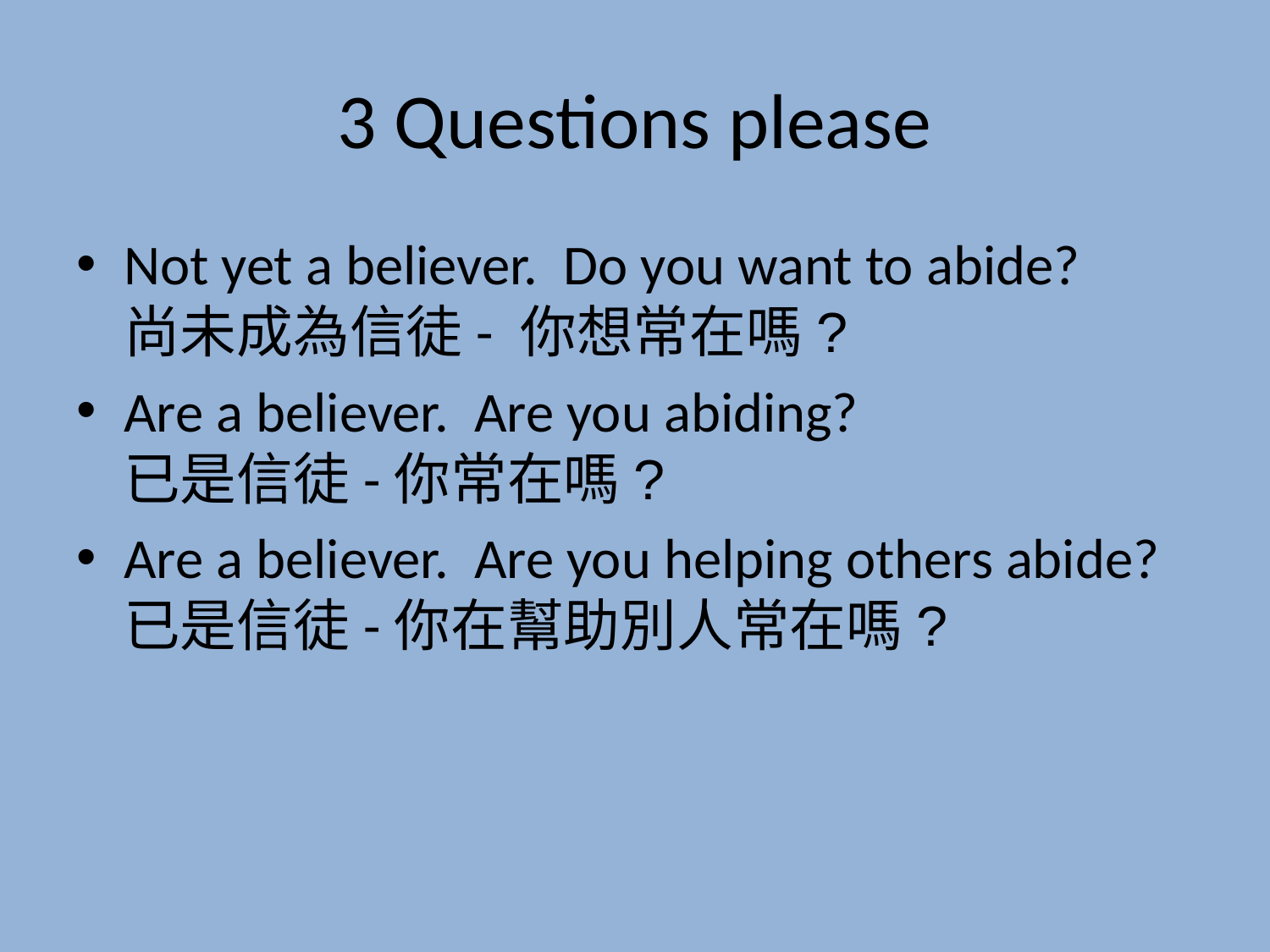

# 3 Questions please
Not yet a believer.  Do you want to abide?
尚未成為信徒- 你想常在嗎?
Are a believer.  Are you abiding?
已是信徒-你常在嗎?
Are a believer.  Are you helping others abide?
已是信徒-你在幫助別人常在嗎?